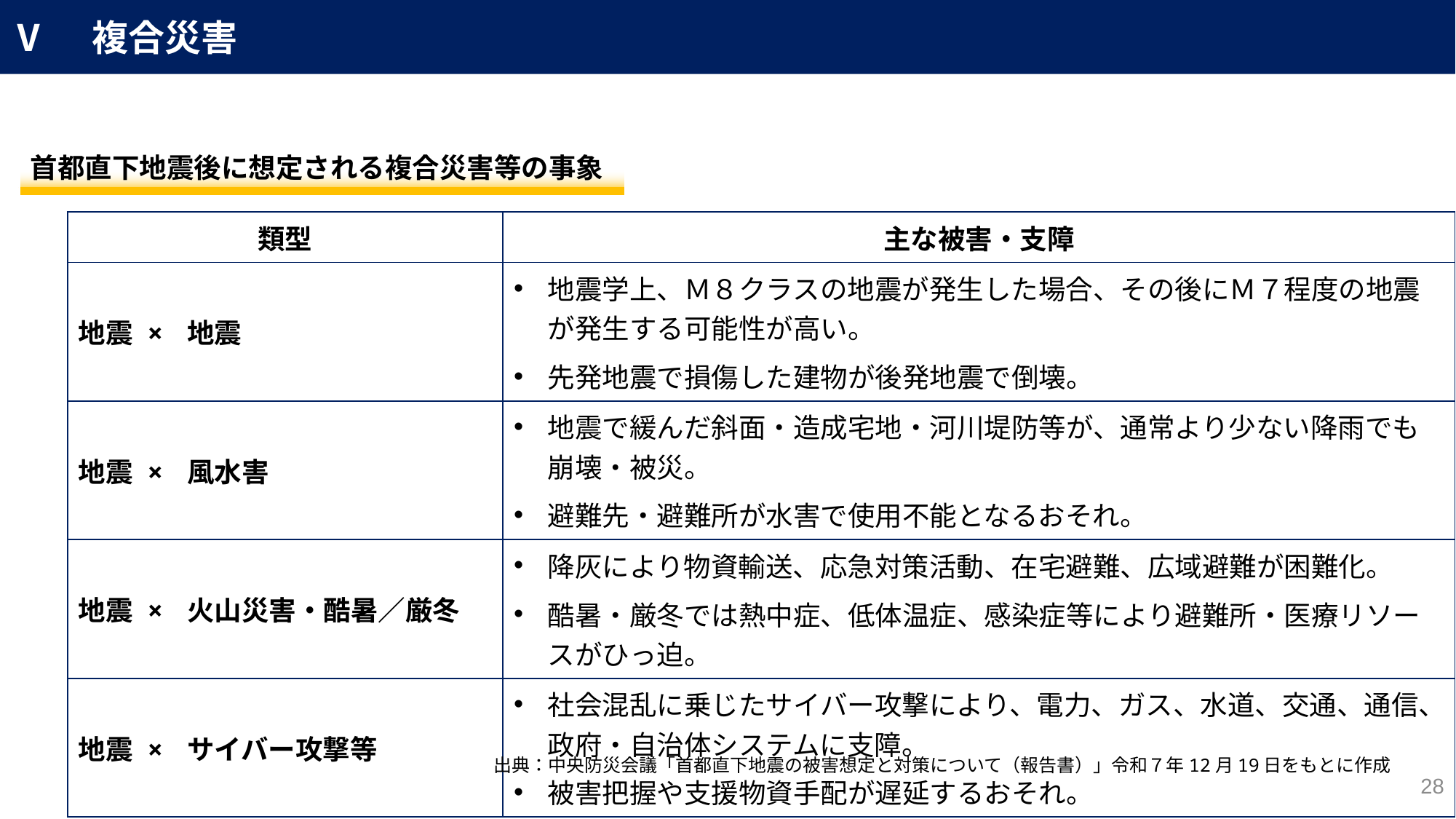

Ⅴ　複合災害
| 首都直下地震後に想定される複合災害等の事象 |
| --- |
| 類型 | 主な被害・支障 |
| --- | --- |
| 地震 × 地震 | 地震学上、Ｍ８クラスの地震が発生した場合、その後にＭ７程度の地震が発生する可能性が高い。 先発地震で損傷した建物が後発地震で倒壊。 |
| 地震 × 風水害 | 地震で緩んだ斜面・造成宅地・河川堤防等が、通常より少ない降雨でも崩壊・被災。 避難先・避難所が水害で使用不能となるおそれ。 |
| 地震 × 火山災害・酷暑／厳冬 | 降灰により物資輸送、応急対策活動、在宅避難、広域避難が困難化。 酷暑・厳冬では熱中症、低体温症、感染症等により避難所・医療リソースがひっ迫。 |
| 地震 × サイバー攻撃等 | 社会混乱に乗じたサイバー攻撃により、電力、ガス、水道、交通、通信、政府・自治体システムに支障。 被害把握や支援物資手配が遅延するおそれ。 |
出典：中央防災会議「首都直下地震の被害想定と対策について（報告書）」令和７年12月19日をもとに作成
28